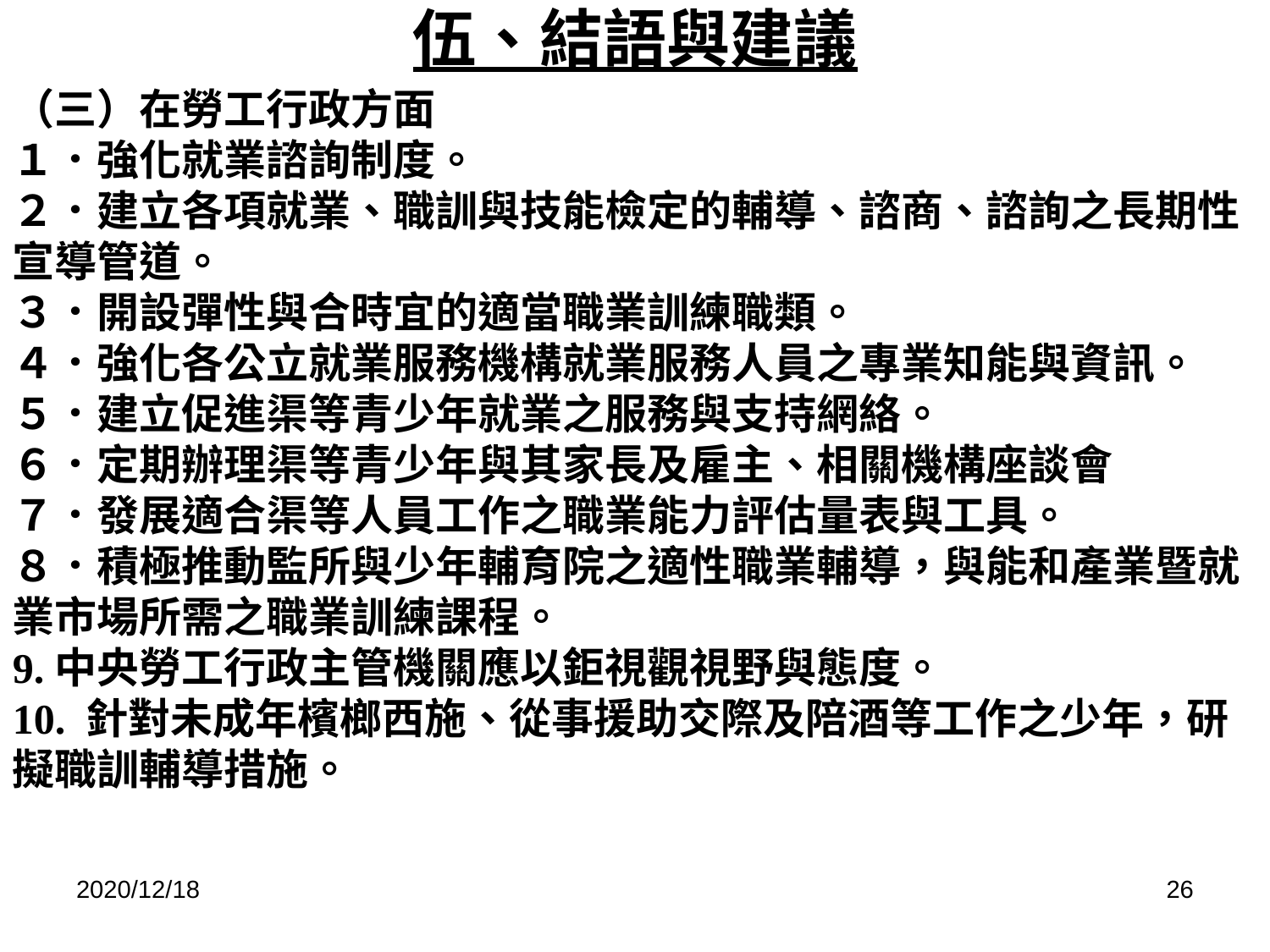

# 伍、結語與建議
（三）在勞工行政方面
１．強化就業諮詢制度。
２．建立各項就業、職訓與技能檢定的輔導、諮商、諮詢之長期性宣導管道。
３．開設彈性與合時宜的適當職業訓練職類。
４．強化各公立就業服務機構就業服務人員之專業知能與資訊。
５．建立促進渠等青少年就業之服務與支持網絡。
６．定期辦理渠等青少年與其家長及雇主、相關機構座談會
７．發展適合渠等人員工作之職業能力評估量表與工具。
８．積極推動監所與少年輔育院之適性職業輔導，與能和產業暨就業市場所需之職業訓練課程。
9.中央勞工行政主管機關應以鉅視觀視野與態度。
10. 針對未成年檳榔西施、從事援助交際及陪酒等工作之少年，研擬職訓輔導措施。

2020/12/18
26